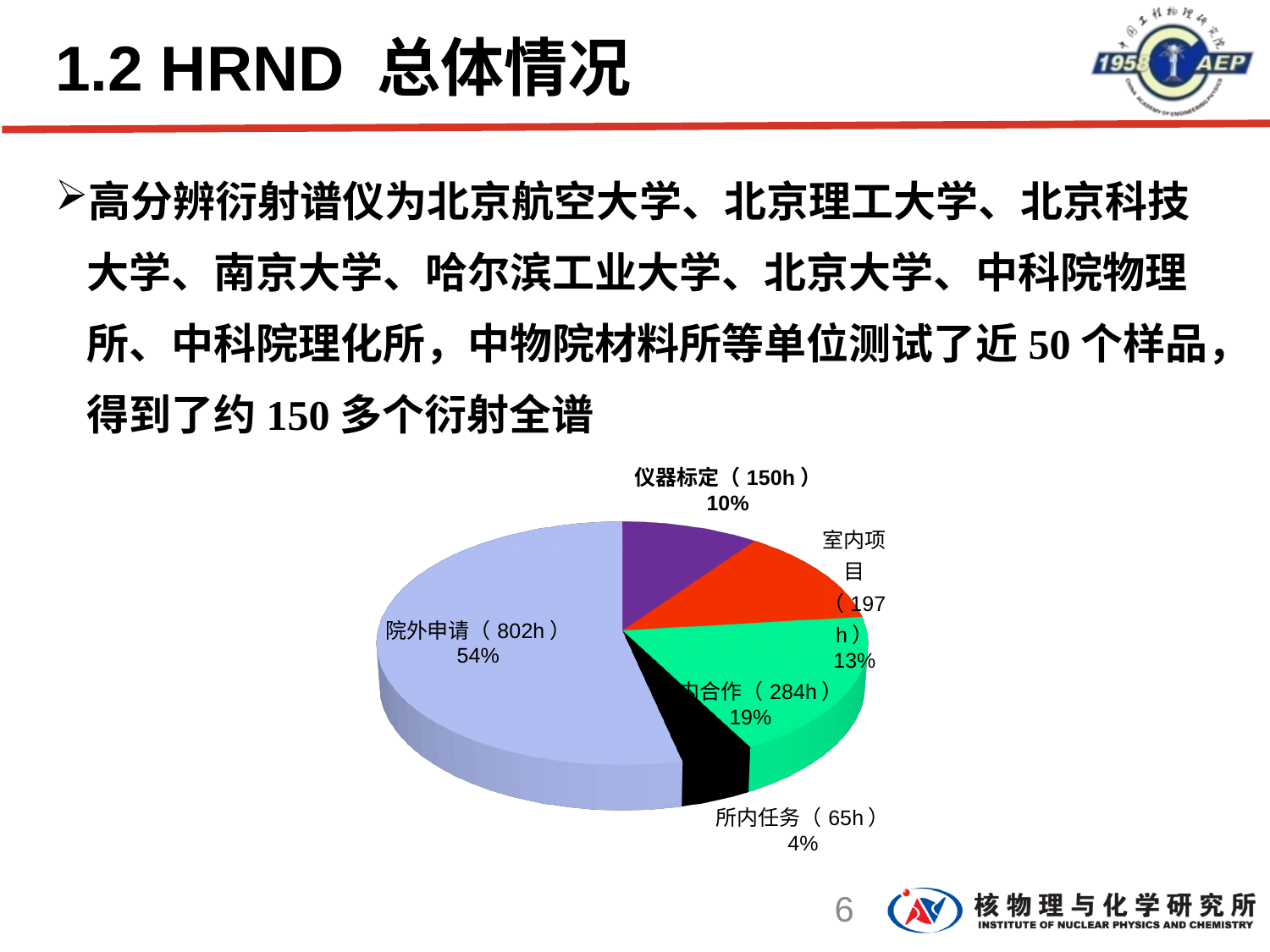

# 1.2 HRND 总体情况
高分辨衍射谱仪为北京航空大学、北京理工大学、北京科技大学、南京大学、哈尔滨工业大学、北京大学、中科院物理所、中科院理化所，中物院材料所等单位测试了近50个样品，得到了约150多个衍射全谱

[unsupported chart]

6